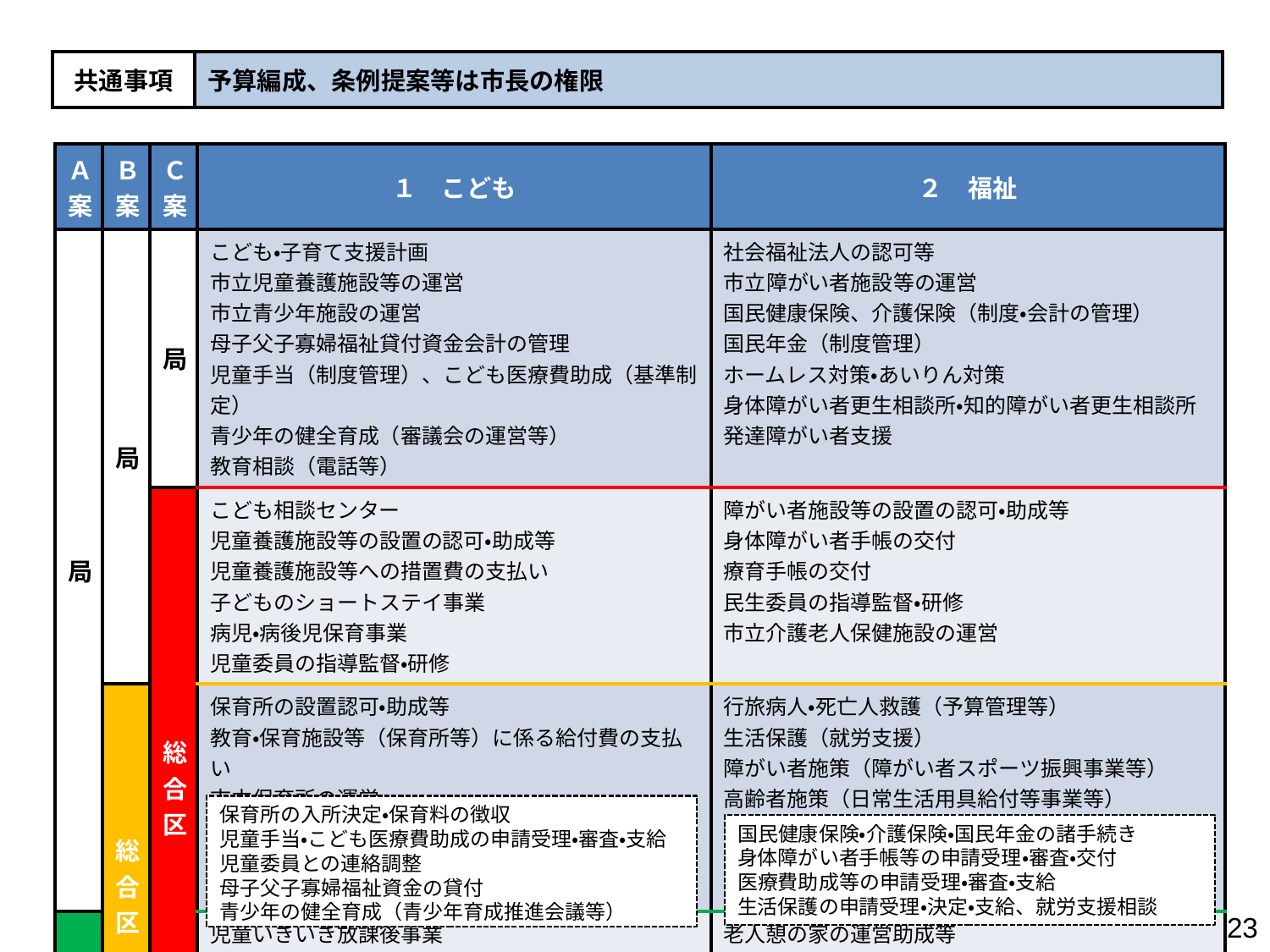

| 共通事項 | 予算編成、条例提案等は市長の権限 |
| --- | --- |
| Ａ案 | Ｂ案 | Ｃ案 | １　こども | ２　福祉 |
| --- | --- | --- | --- | --- |
| 局 | 局 | 局 | こども・子育て支援計画 市立児童養護施設等の運営 市立青少年施設の運営 母子父子寡婦福祉貸付資金会計の管理 児童手当（制度管理）、こども医療費助成（基準制定） 青少年の健全育成（審議会の運営等） 教育相談（電話等） | 社会福祉法人の認可等 市立障がい者施設等の運営 国民健康保険、介護保険（制度・会計の管理） 国民年金（制度管理） ホームレス対策・あいりん対策 身体障がい者更生相談所・知的障がい者更生相談所 発達障がい者支援 |
|  |  | 総合区 | こども相談センター 児童養護施設等の設置の認可・助成等 児童養護施設等への措置費の支払い 子どものショートステイ事業 病児・病後児保育事業 児童委員の指導監督・研修 | 障がい者施設等の設置の認可・助成等 身体障がい者手帳の交付 療育手帳の交付 民生委員の指導監督・研修 市立介護老人保健施設の運営 |
|  | 総合区 |  | 保育所の設置認可・助成等 教育・保育施設等（保育所等）に係る給付費の支払い 市立保育所の運営 一時預かり事業 子ども・子育てプラザの運営 ひとり親家庭等の支援（日常生活支援事業等） | 行旅病人・死亡人救護（予算管理等） 生活保護（就労支援） 障がい者施策（障がい者スポーツ振興事業等） 高齢者施策（日常生活用具給付等事業等） 老人福祉センターの管理運営 |
| 総合区 |  |  | 児童いきいき放課後事業 | 老人憩の家の運営助成等 |
保育所の入所決定・保育料の徴収
児童手当・こども医療費助成の申請受理・審査・支給
児童委員との連絡調整
母子父子寡婦福祉資金の貸付
青少年の健全育成（青少年育成推進会議等）
国民健康保険・介護保険・国民年金の諸手続き
身体障がい者手帳等の申請受理・審査・交付
医療費助成等の申請受理・審査・支給
生活保護の申請受理・決定・支給、就労支援相談
23